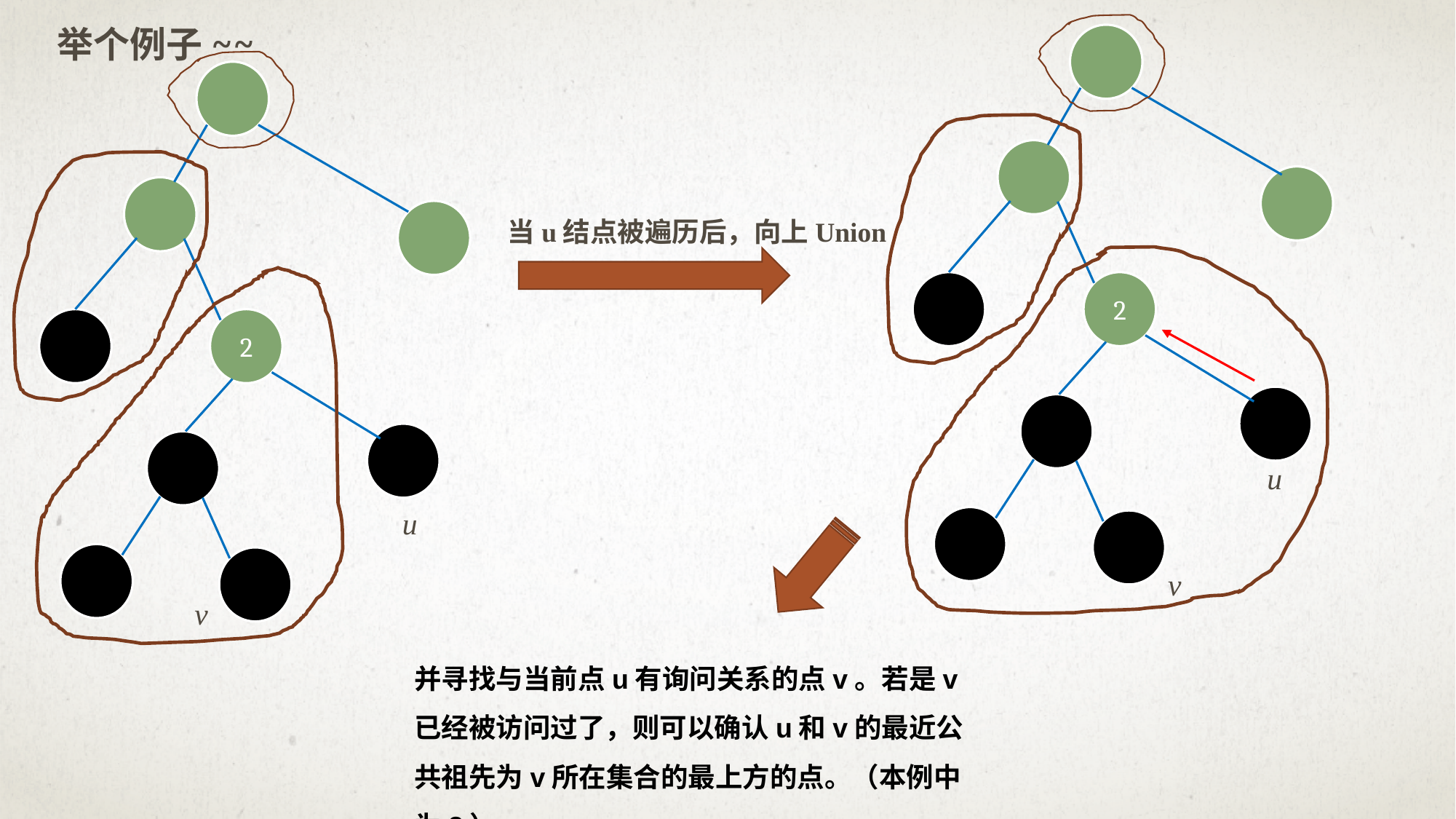

举个例子~~

当u结点被遍历后，向上Union

2

2

u
u

v
v
并寻找与当前点u有询问关系的点v。若是v已经被访问过了，则可以确认u和v的最近公共祖先为v所在集合的最上方的点。（本例中为2）